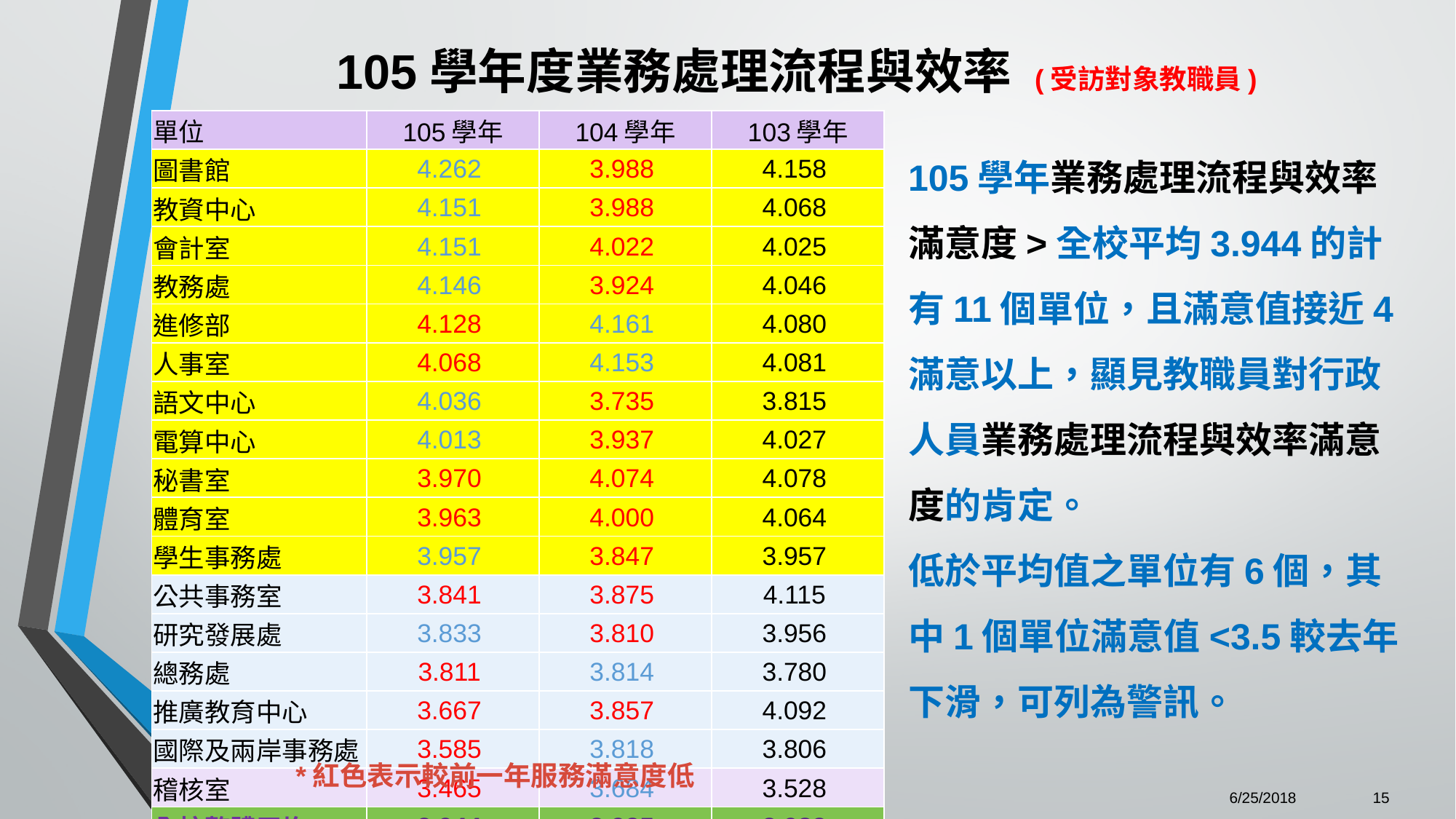

105學年度業務處理流程與效率 (受訪對象教職員)

| 單位 | 105學年 | 104學年 | 103學年 |
| --- | --- | --- | --- |
| 圖書館 | 4.262 | 3.988 | 4.158 |
| 教資中心 | 4.151 | 3.988 | 4.068 |
| 會計室 | 4.151 | 4.022 | 4.025 |
| 教務處 | 4.146 | 3.924 | 4.046 |
| 進修部 | 4.128 | 4.161 | 4.080 |
| 人事室 | 4.068 | 4.153 | 4.081 |
| 語文中心 | 4.036 | 3.735 | 3.815 |
| 電算中心 | 4.013 | 3.937 | 4.027 |
| 秘書室 | 3.970 | 4.074 | 4.078 |
| 體育室 | 3.963 | 4.000 | 4.064 |
| 學生事務處 | 3.957 | 3.847 | 3.957 |
| 公共事務室 | 3.841 | 3.875 | 4.115 |
| 研究發展處 | 3.833 | 3.810 | 3.956 |
| 總務處 | 3.811 | 3.814 | 3.780 |
| 推廣教育中心 | 3.667 | 3.857 | 4.092 |
| 國際及兩岸事務處 | 3.585 | 3.818 | 3.806 |
| 稽核室 | 3.465 | 3.684 | 3.528 |
| 全校整體平均 | 3.944 | 3.935 | 3.983 |
105學年業務處理流程與效率滿意度>全校平均3.944的計有11個單位，且滿意值接近4滿意以上，顯見教職員對行政人員業務處理流程與效率滿意度的肯定。
低於平均值之單位有6個，其中1個單位滿意值<3.5較去年下滑，可列為警訊。
*紅色表示較前一年服務滿意度低
15
6/25/2018